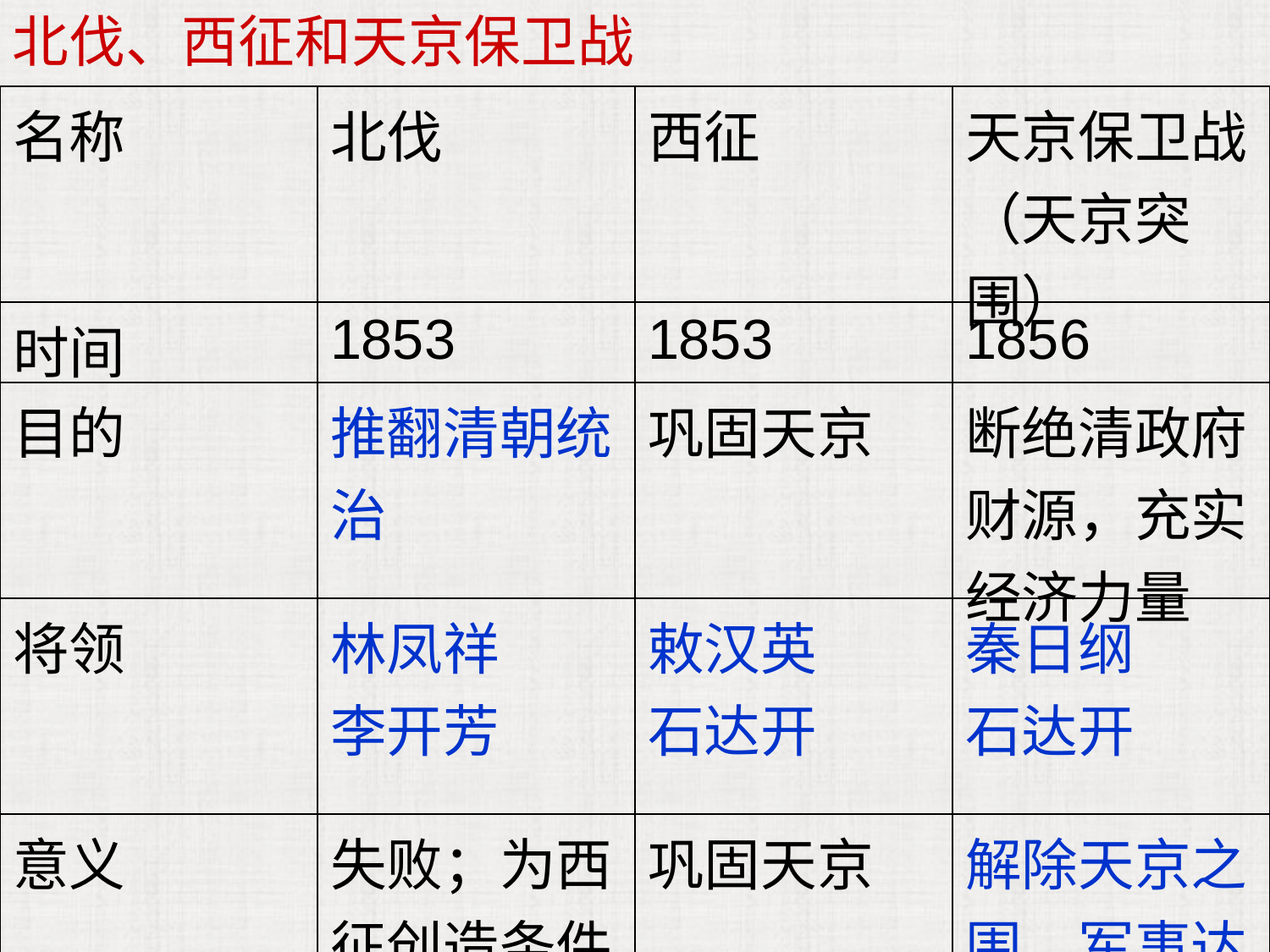

北伐、西征和天京保卫战
| 名称 | 北伐 | 西征 | 天京保卫战（天京突围） |
| --- | --- | --- | --- |
| 时间 | 1853 | 1853 | 1856 |
| 目的 | 推翻清朝统治 | 巩固天京 | 断绝清政府财源，充实经济力量 |
| 将领 | 林凤祥 李开芳 | 敕汉英 石达开 | 秦日纲 石达开 |
| 意义 | 失败；为西征创造条件 | 巩固天京 | 解除天京之围，军事达到全盛时期 |